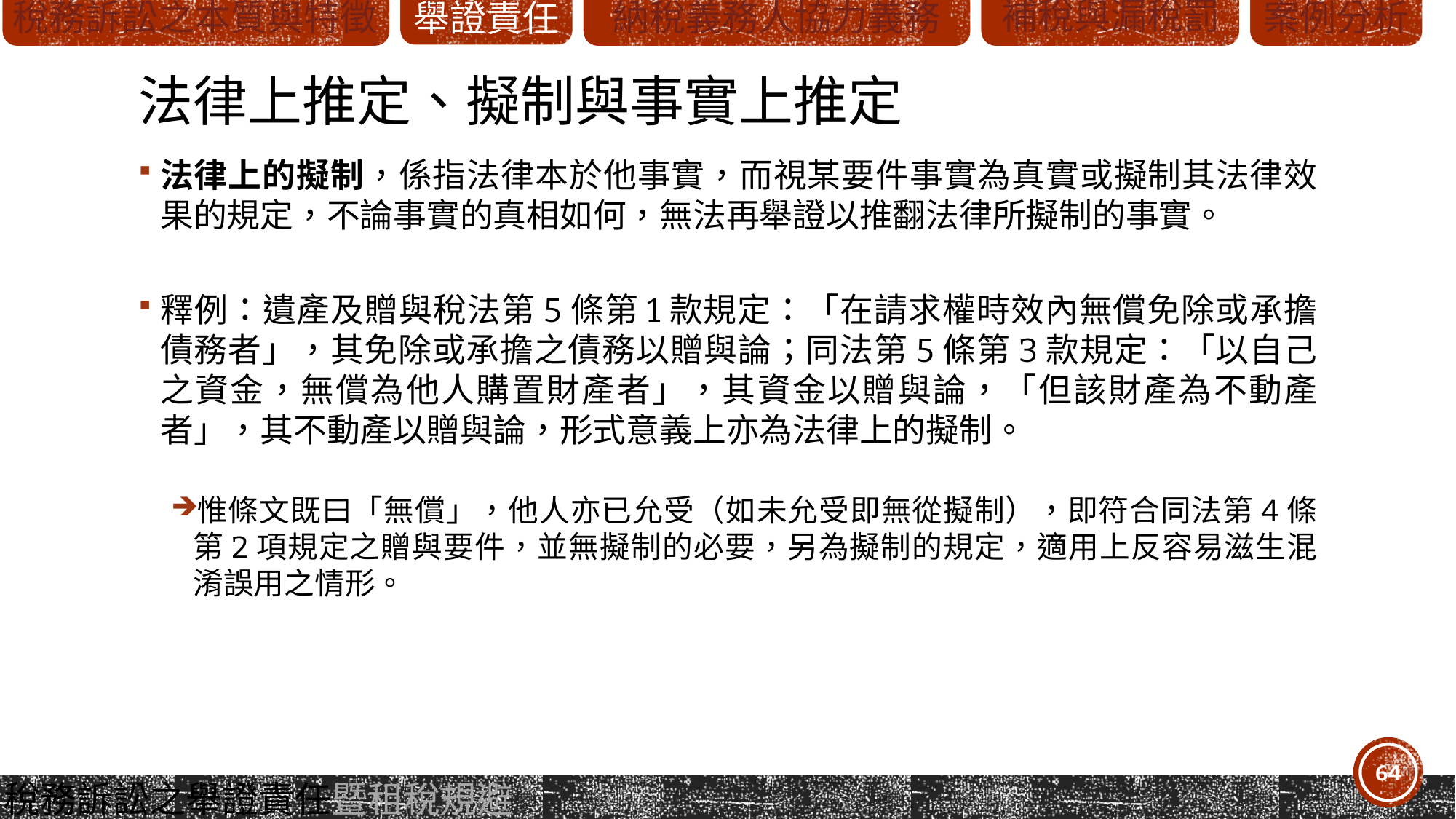

# 法律上推定、擬制與事實上推定
法律上的擬制，係指法律本於他事實，而視某要件事實為真實或擬制其法律效果的規定，不論事實的真相如何，無法再舉證以推翻法律所擬制的事實。

釋例：遺產及贈與稅法第5條第1款規定：「在請求權時效內無償免除或承擔債務者」，其免除或承擔之債務以贈與論；同法第5條第3款規定：「以自己之資金，無償為他人購置財產者」，其資金以贈與論，「但該財產為不動產者」，其不動產以贈與論，形式意義上亦為法律上的擬制。

惟條文既曰「無償」，他人亦已允受（如未允受即無從擬制），即符合同法第4條第2項規定之贈與要件，並無擬制的必要，另為擬制的規定，適用上反容易滋生混淆誤用之情形。
64